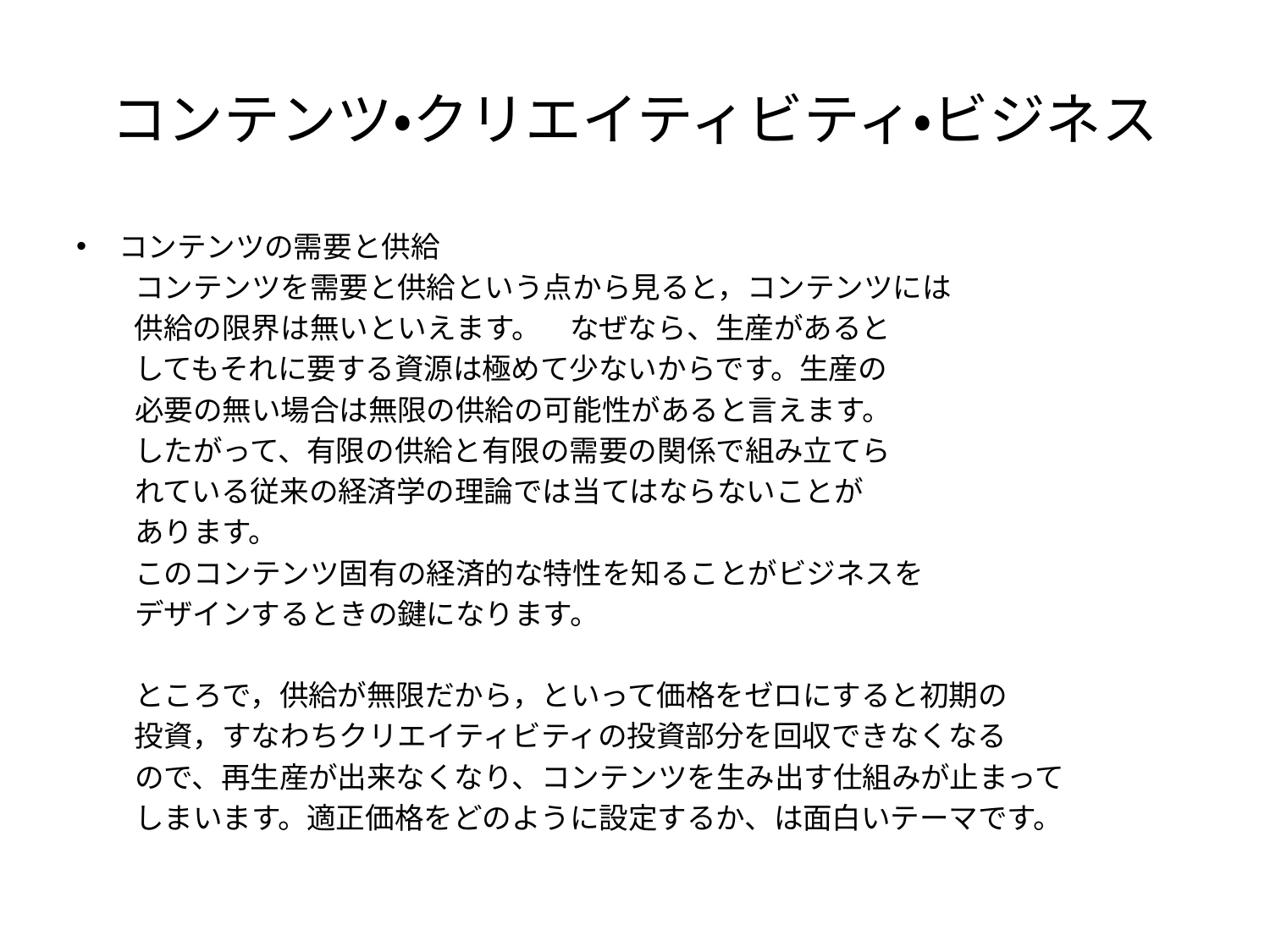

# コンテンツ・クリエイティビティ・ビジネス
コンテンツの需要と供給
　　コンテンツを需要と供給という点から見ると，コンテンツには
　　供給の限界は無いといえます。　なぜなら、生産があると
　　してもそれに要する資源は極めて少ないからです。生産の
　　必要の無い場合は無限の供給の可能性があると言えます。
　　したがって、有限の供給と有限の需要の関係で組み立てら
　　れている従来の経済学の理論では当てはならないことが
　　あります。
　　このコンテンツ固有の経済的な特性を知ることがビジネスを
　　デザインするときの鍵になります。

　　ところで，供給が無限だから，といって価格をゼロにすると初期の
　　投資，すなわちクリエイティビティの投資部分を回収できなくなる
　　ので、再生産が出来なくなり、コンテンツを生み出す仕組みが止まって
　　しまいます。適正価格をどのように設定するか、は面白いテーマです。